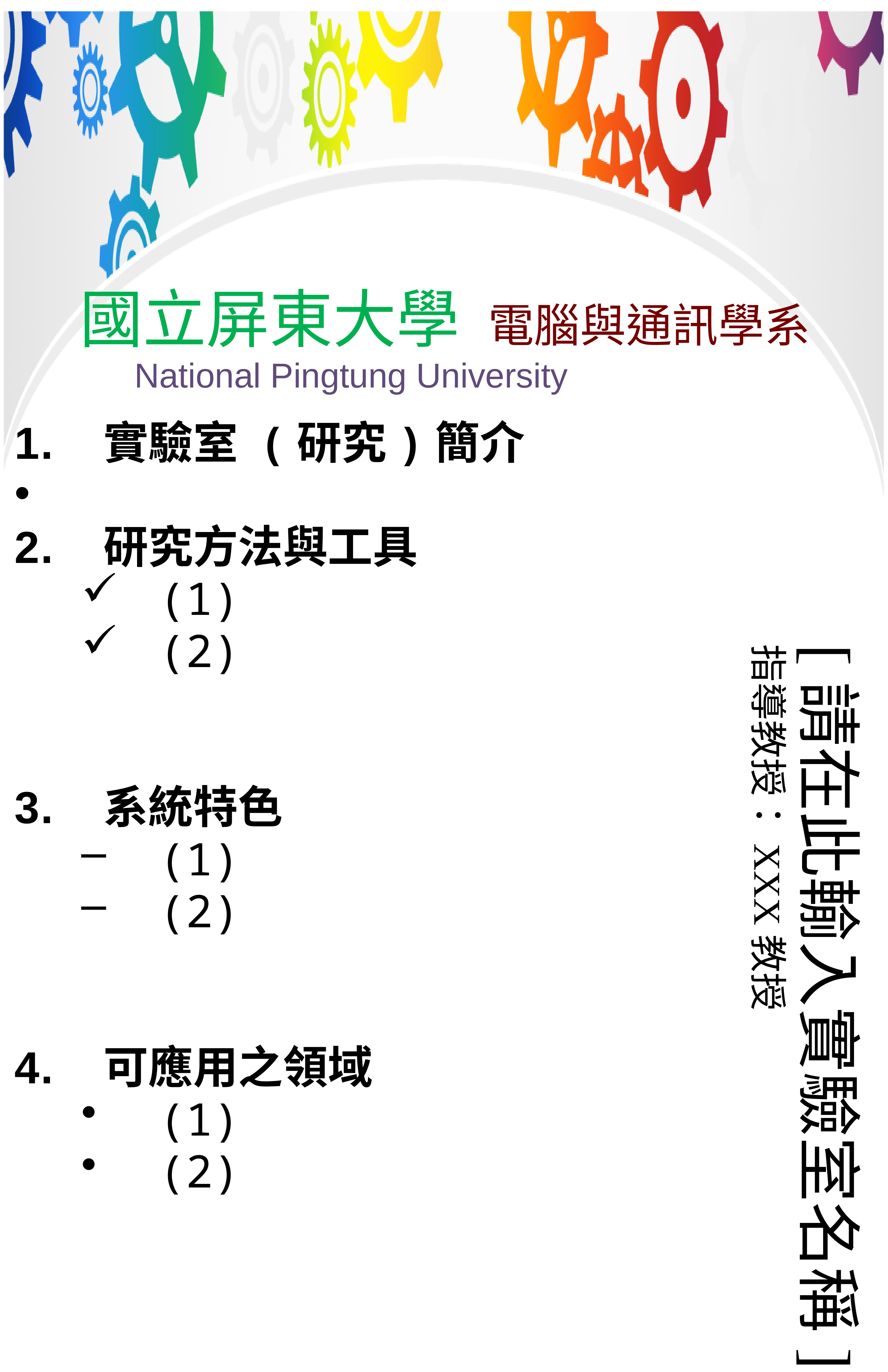

國立屏東大學  電腦與通訊學系

National Pingtung University

實驗室 (研究)簡介

研究方法與工具
(1)
(2)

系統特色
(1)
(2)

可應用之領域
(1)
(2)

[請在此輸入實驗室名稱]
指導教授：XXX教授